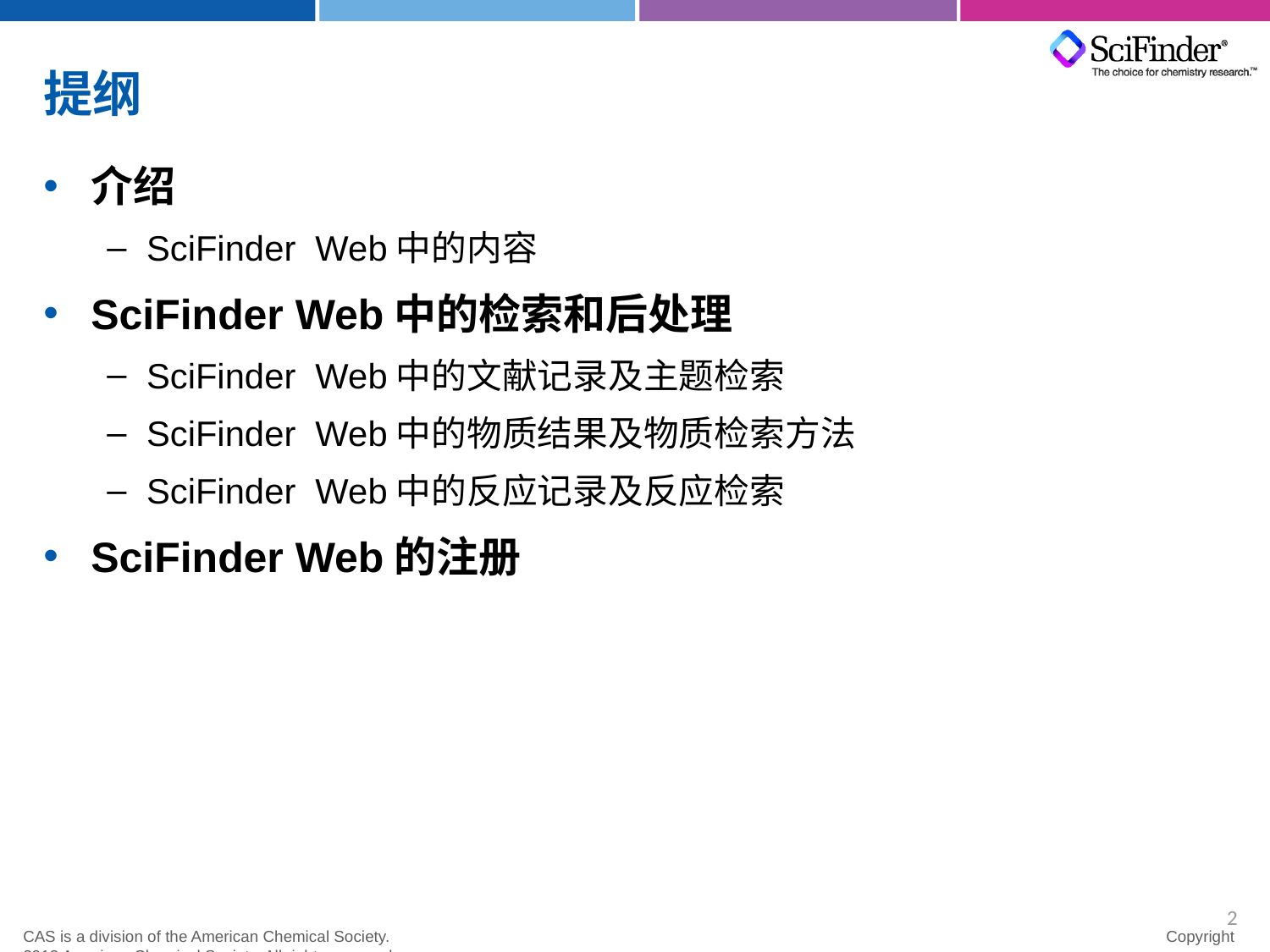

# 提纲
介绍
SciFinder  Web中的内容
SciFinder Web中的检索和后处理
SciFinder  Web中的文献记录及主题检索
SciFinder  Web中的物质结果及物质检索方法
SciFinder  Web中的反应记录及反应检索
SciFinder Web的注册

2